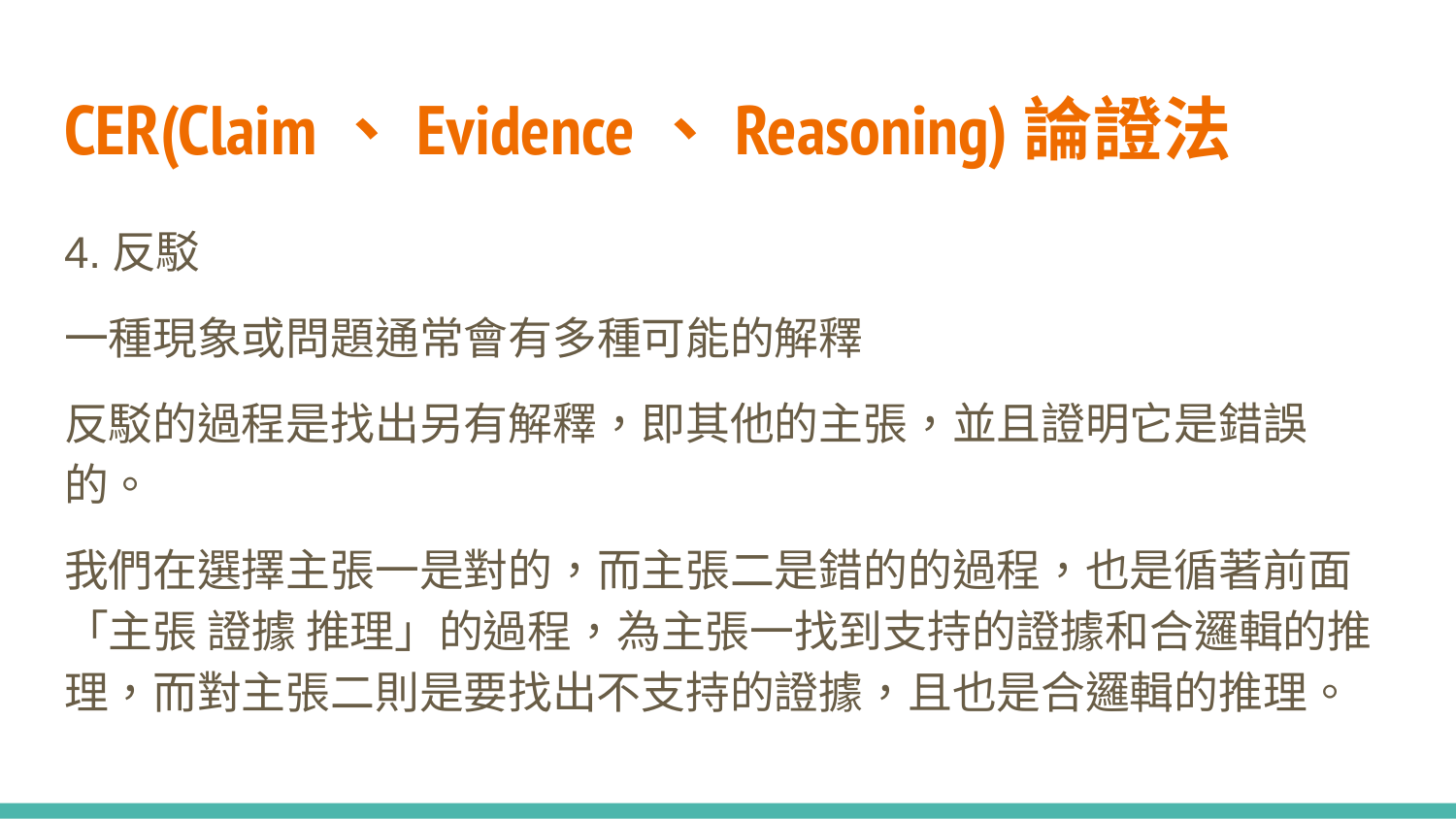

# CER(Claim、Evidence、Reasoning)論證法

4.反駁
一種現象或問題通常會有多種可能的解釋
反駁的過程是找出另有解釋，即其他的主張，並且證明它是錯誤的。
我們在選擇主張一是對的，而主張二是錯的的過程，也是循著前面「主張 證據 推理」的過程，為主張一找到支持的證據和合邏輯的推理，而對主張二則是要找出不支持的證據，且也是合邏輯的推理。